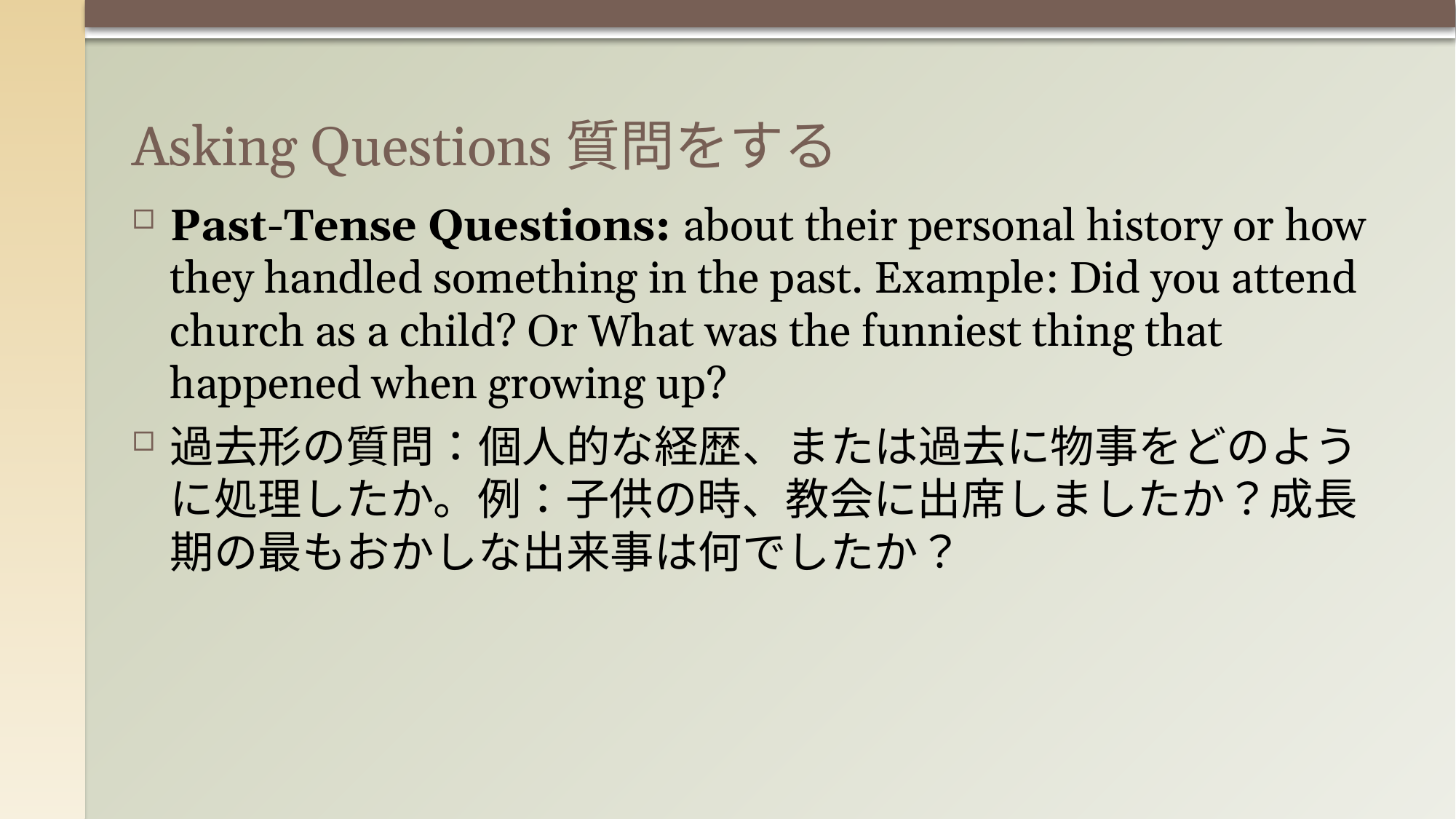

# Asking Questions質問をする
Past-Tense Questions: about their personal history or how they handled something in the past. Example: Did you attend church as a child? Or What was the funniest thing that happened when growing up?
過去形の質問：個人的な経歴、または過去に物事をどのように処理したか。例：子供の時、教会に出席しましたか？成長期の最もおかしな出来事は何でしたか？